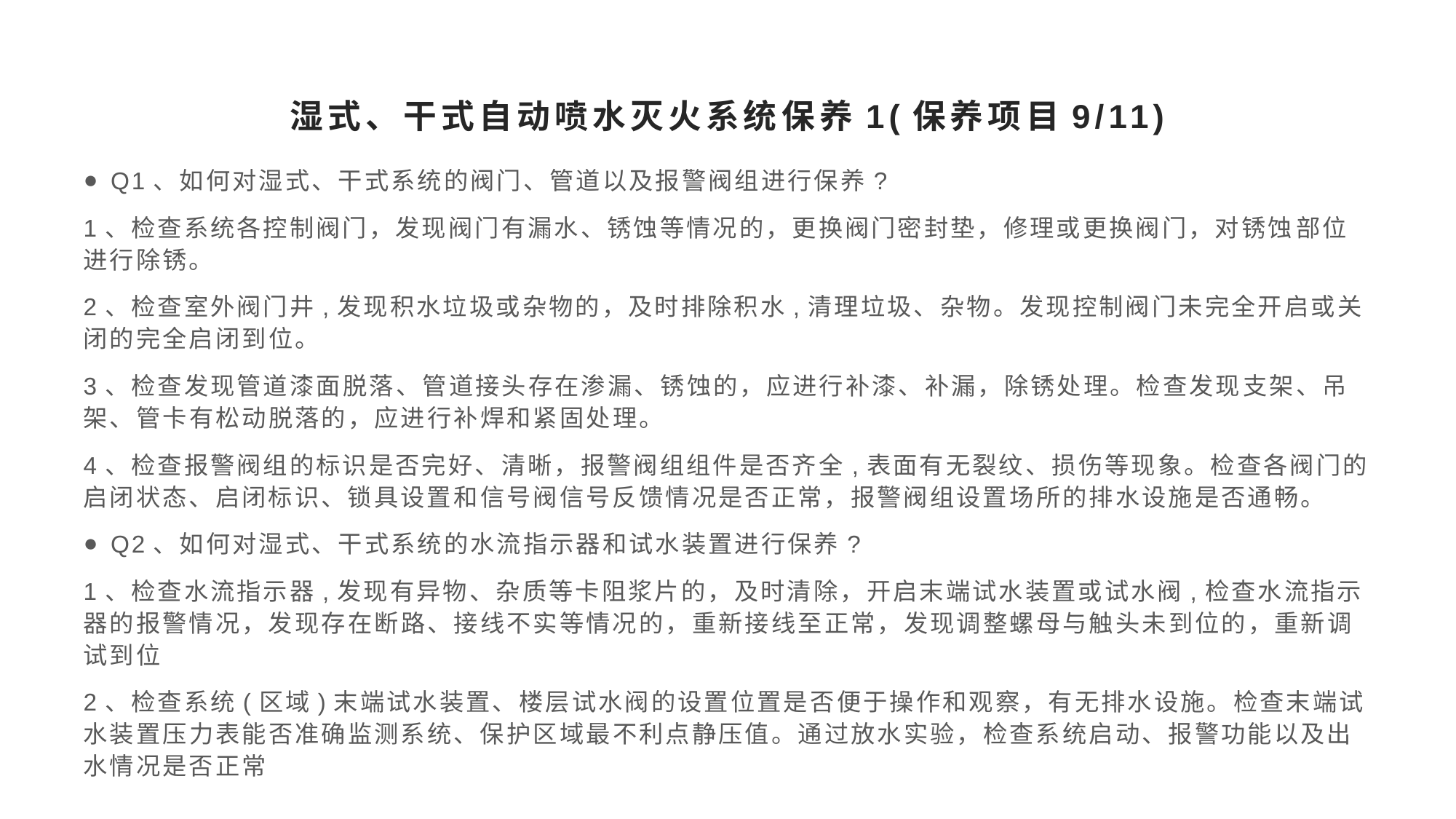

# 湿式、干式自动喷水灭火系统保养1(保养项目9/11)
Q1、如何对湿式、干式系统的阀门、管道以及报警阀组进行保养?
1、检查系统各控制阀门，发现阀门有漏水、锈蚀等情况的，更换阀门密封垫，修理或更换阀门，对锈蚀部位进行除锈。
2、检查室外阀门井,发现积水垃圾或杂物的，及时排除积水,清理垃圾、杂物。发现控制阀门未完全开启或关闭的完全启闭到位。
3、检查发现管道漆面脱落、管道接头存在渗漏、锈蚀的，应进行补漆、补漏，除锈处理。检查发现支架、吊架、管卡有松动脱落的，应进行补焊和紧固处理。
4、检查报警阀组的标识是否完好、清晰，报警阀组组件是否齐全,表面有无裂纹、损伤等现象。检查各阀门的启闭状态、启闭标识、锁具设置和信号阀信号反馈情况是否正常，报警阀组设置场所的排水设施是否通畅。
Q2、如何对湿式、干式系统的水流指示器和试水装置进行保养?
1、检查水流指示器,发现有异物、杂质等卡阻浆片的，及时清除，开启末端试水装置或试水阀,检查水流指示器的报警情况，发现存在断路、接线不实等情况的，重新接线至正常，发现调整螺母与触头未到位的，重新调试到位
2、检查系统(区域)末端试水装置、楼层试水阀的设置位置是否便于操作和观察，有无排水设施。检查末端试水装置压力表能否准确监测系统、保护区域最不利点静压值。通过放水实验，检查系统启动、报警功能以及出水情况是否正常

9